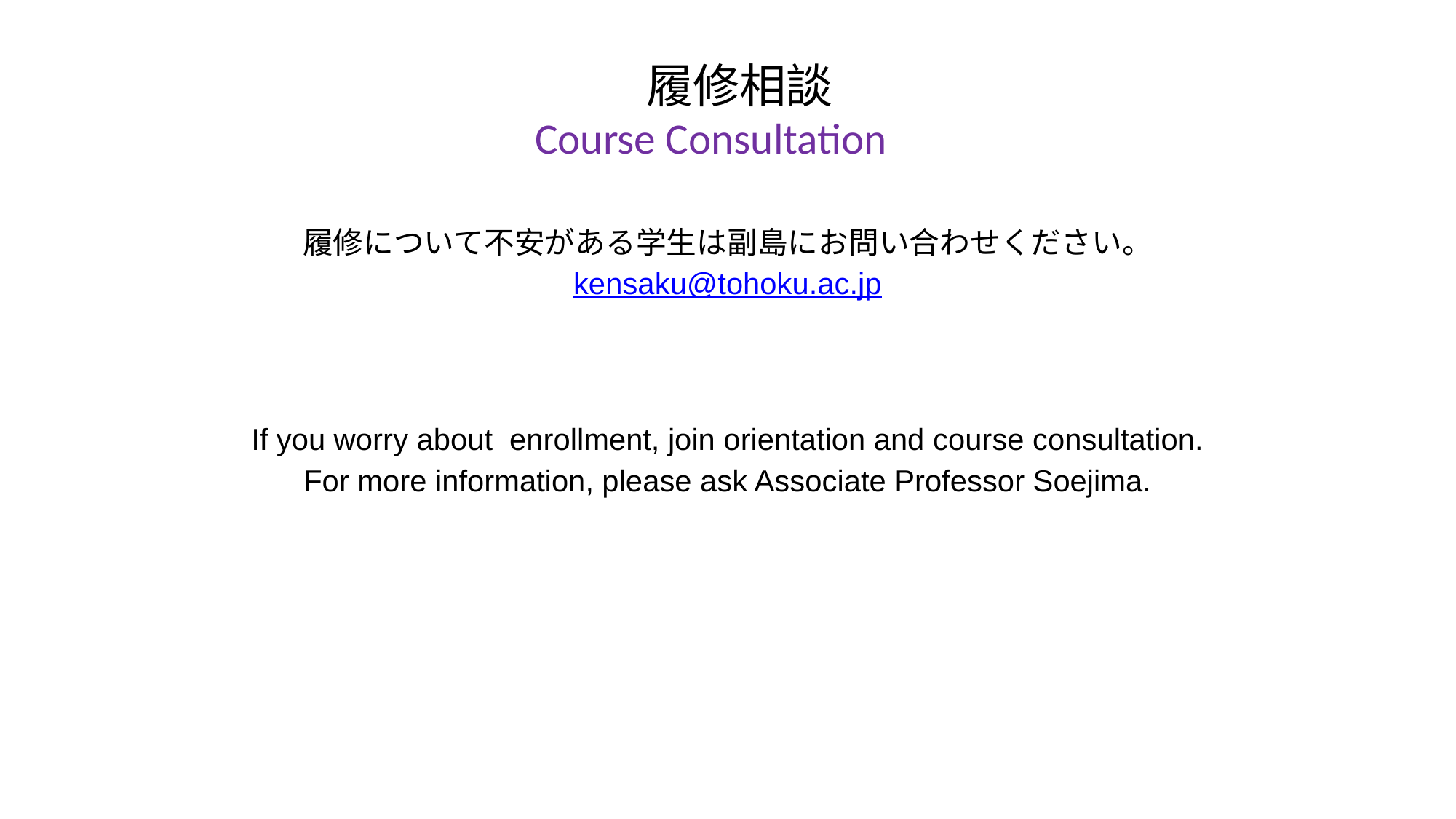

# 履修相談 Course Consultation
履修について不安がある学生は副島にお問い合わせください。
kensaku@tohoku.ac.jp

If you worry about  enrollment, join orientation and course consultation.
For more information, please ask Associate Professor Soejima.